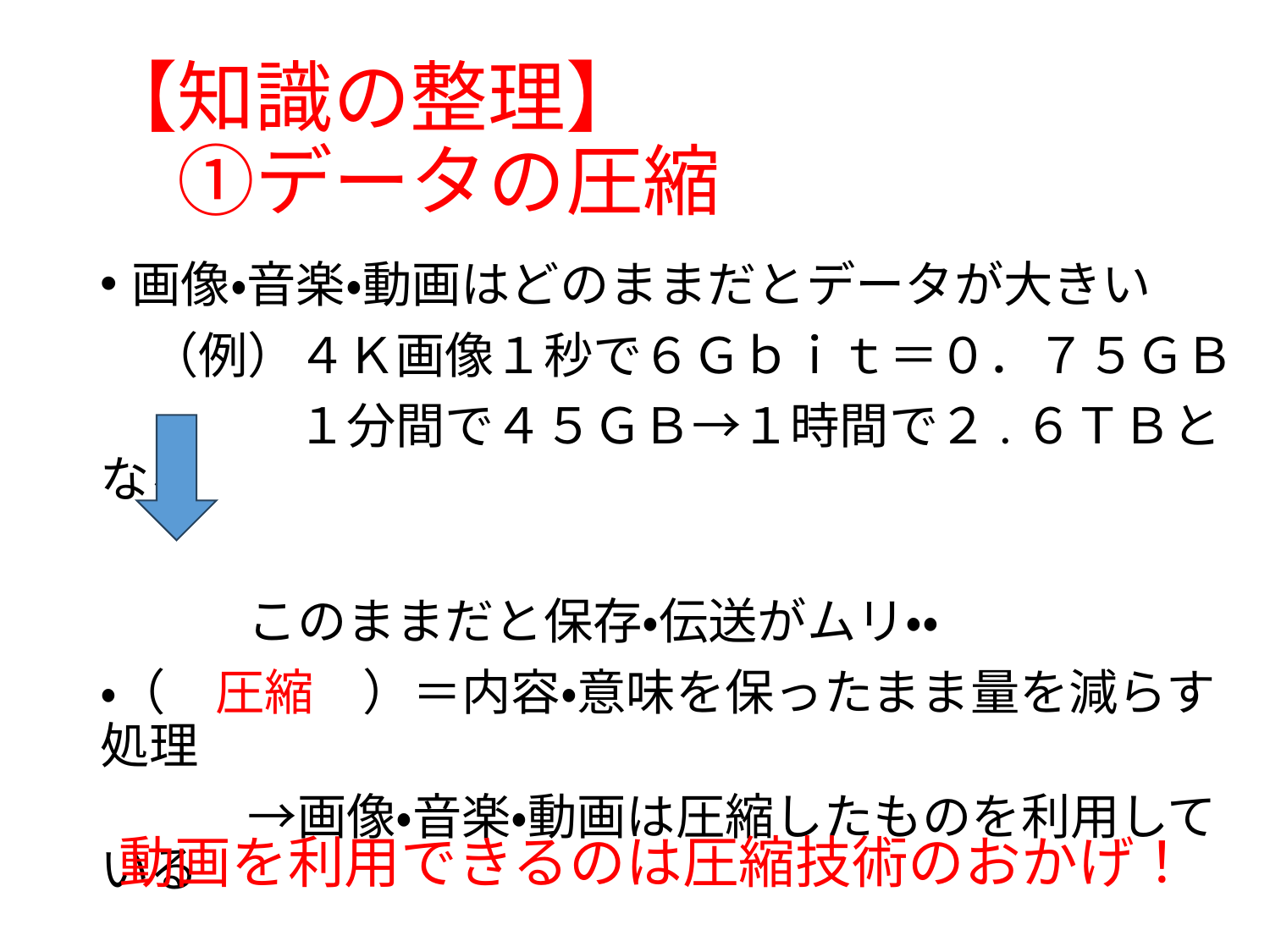

# 【知識の整理】 　①データの圧縮
画像・音楽・動画はどのままだとデータが大きい
　（例）４Ｋ画像１秒で６Ｇｂｉｔ＝０．７５ＧＢ
　　　　１分間で４５ＧＢ→１時間で２.６ＴＢとなる

　　　このままだと保存・伝送がムリ・・
・（　圧縮　）＝内容・意味を保ったまま量を減らす処理
　　　→画像・音楽・動画は圧縮したものを利用している

動画を利用できるのは圧縮技術のおかげ！